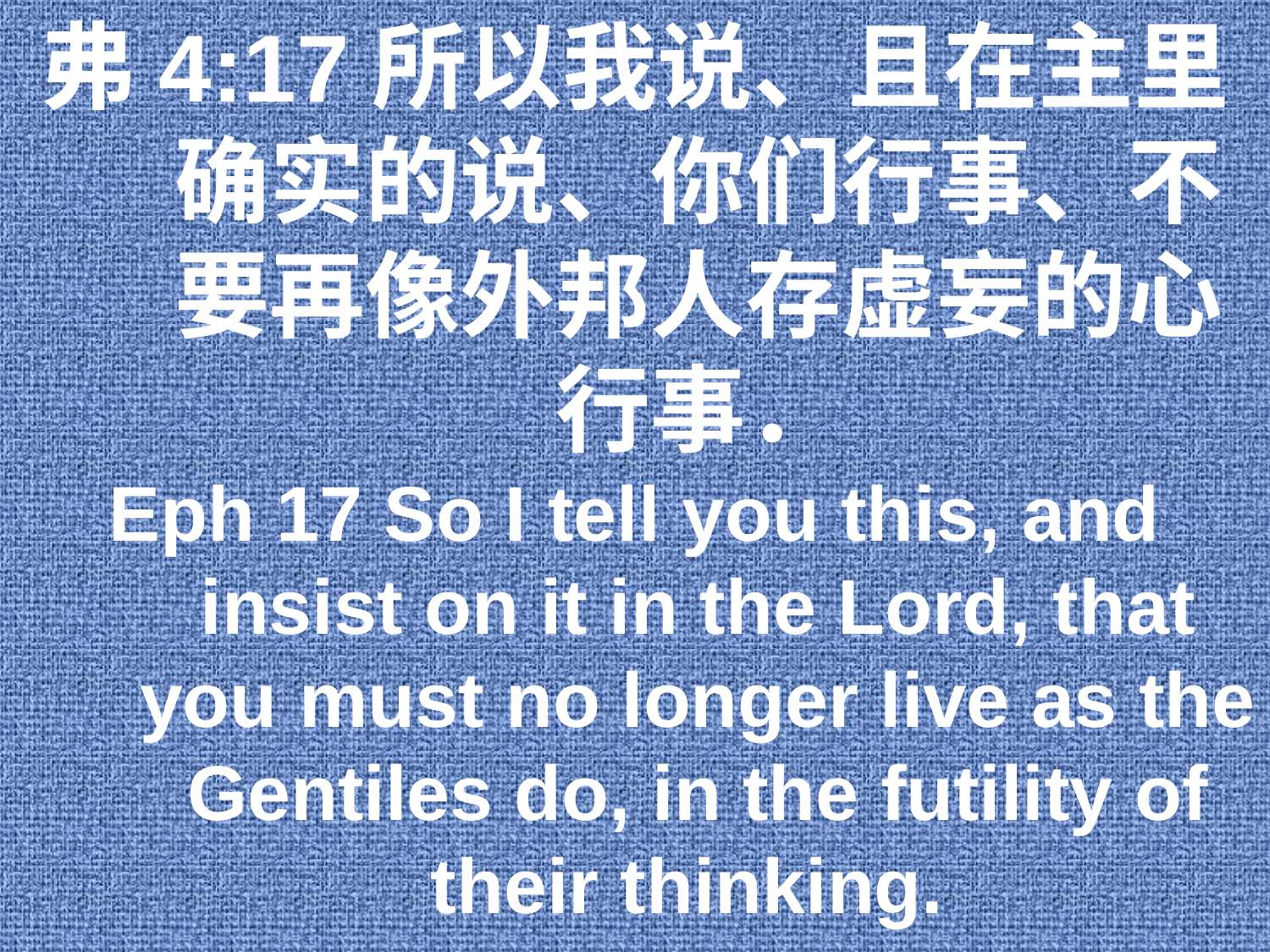

弗4:17所以我说、且在主里确实的说、你们行事、不要再像外邦人存虚妄的心行事．
Eph 17 So I tell you this, and insist on it in the Lord, that you must no longer live as the Gentiles do, in the futility of their thinking.